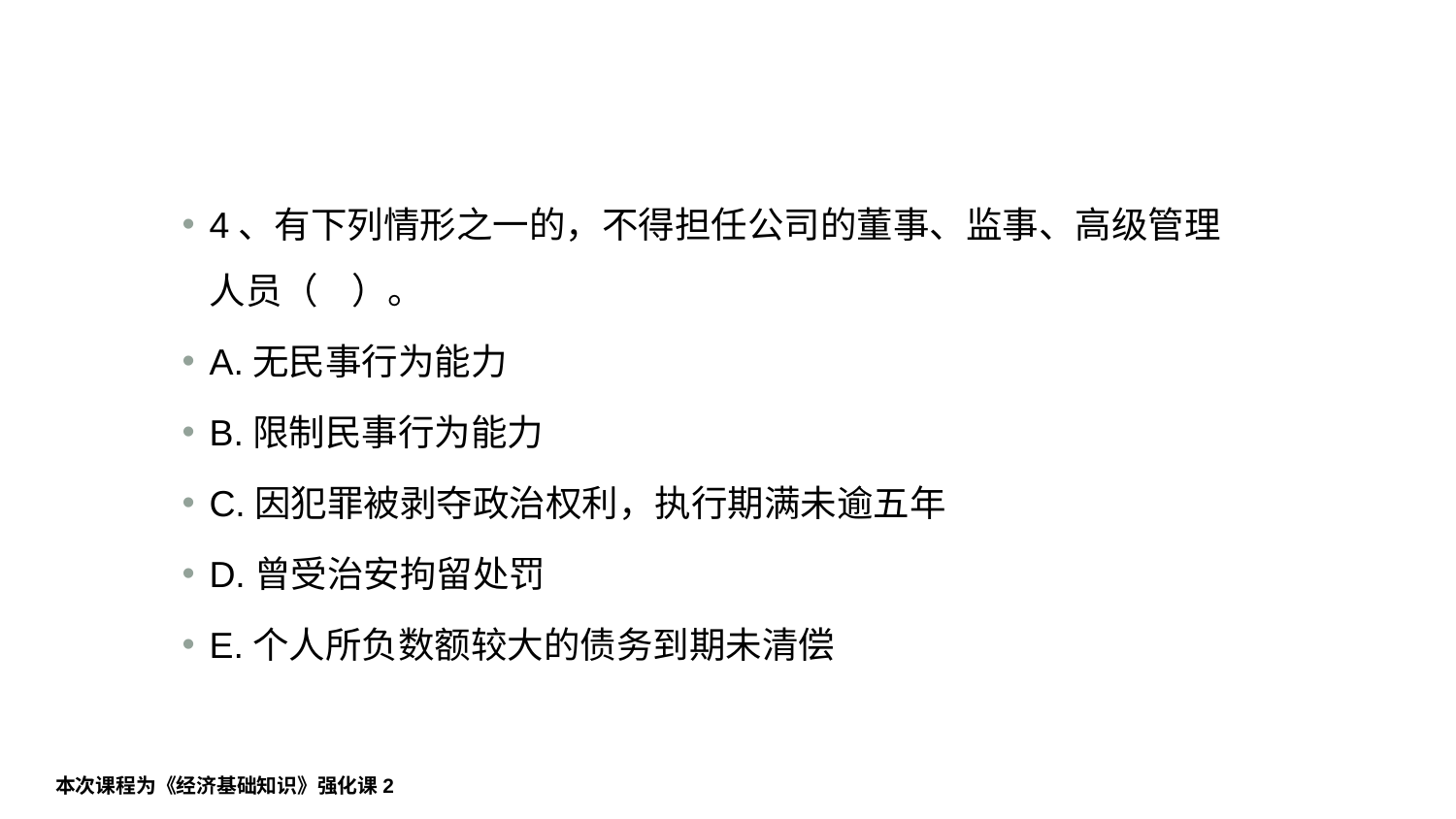

#
4、有下列情形之一的，不得担任公司的董事、监事、高级管理人员（    ）。
A.无民事行为能力
B.限制民事行为能力
C.因犯罪被剥夺政治权利，执行期满未逾五年
D.曾受治安拘留处罚
E.个人所负数额较大的债务到期未清偿